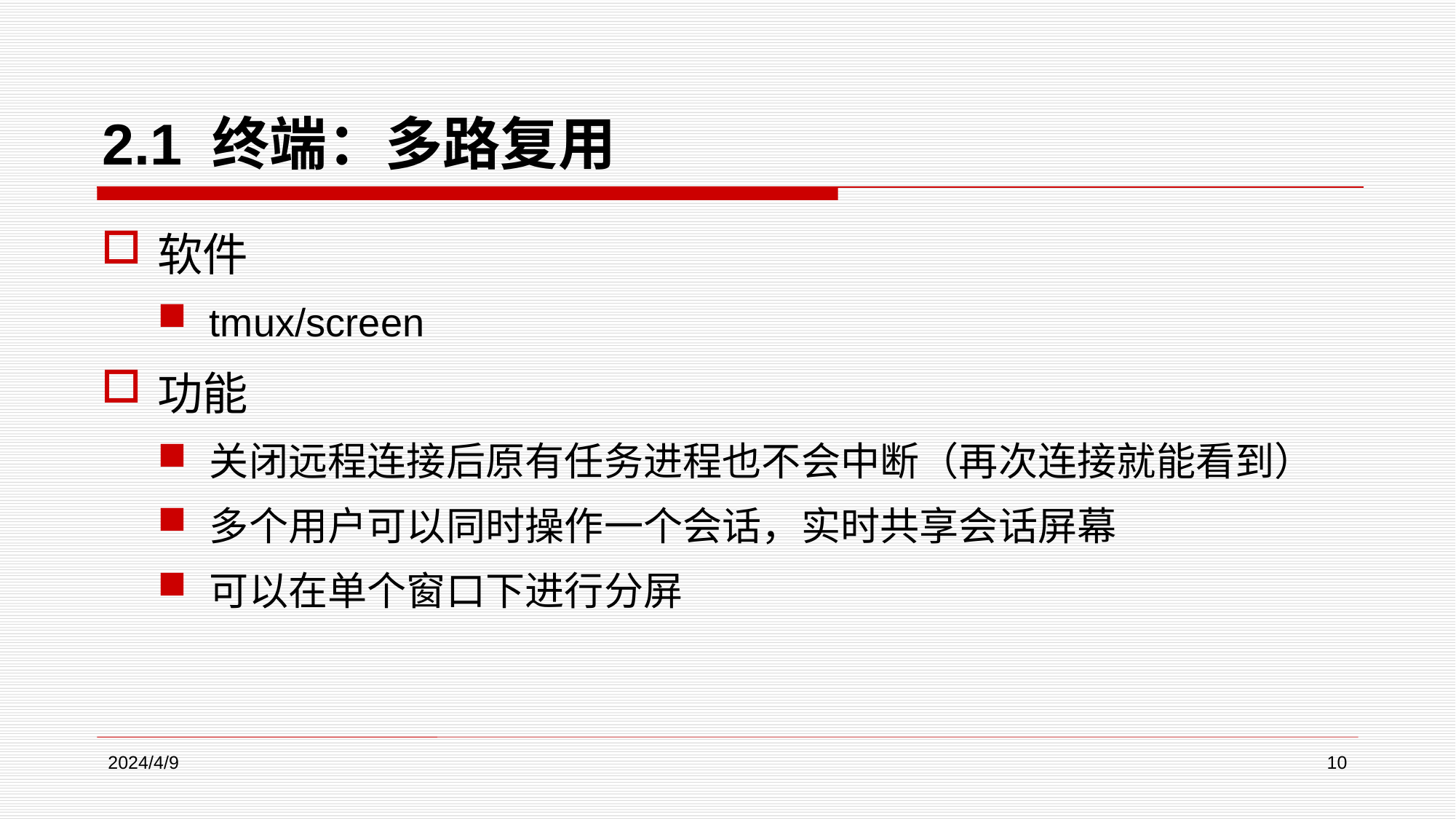

# 2.1 终端：多路复用
软件
tmux/screen
功能
关闭远程连接后原有任务进程也不会中断（再次连接就能看到）
多个用户可以同时操作一个会话，实时共享会话屏幕
可以在单个窗口下进行分屏
2024/4/9
10